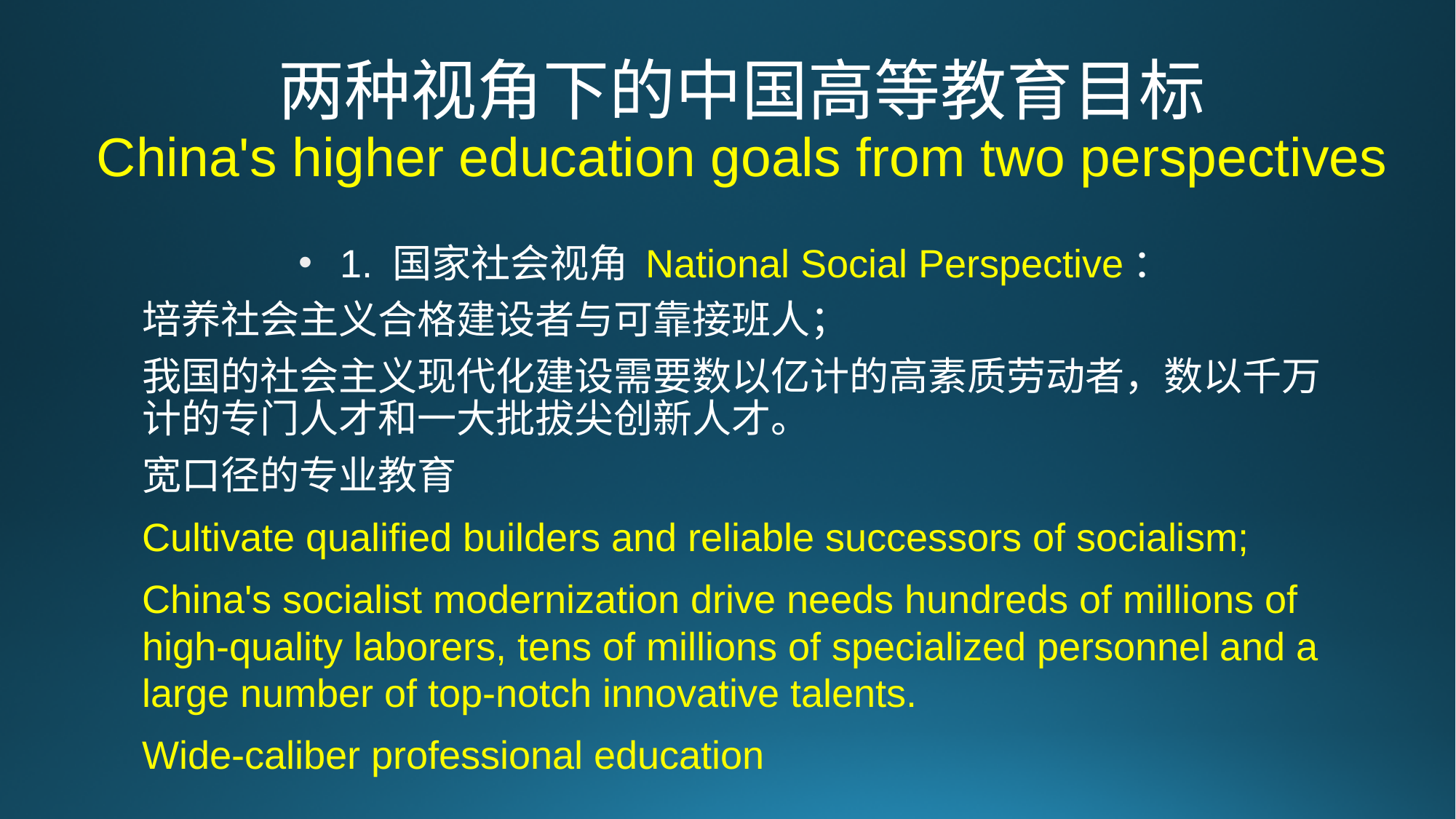

# 两种视角下的中国高等教育目标 China's higher education goals from two perspectives
1. 国家社会视角 National Social Perspective：
培养社会主义合格建设者与可靠接班人；
我国的社会主义现代化建设需要数以亿计的高素质劳动者，数以千万计的专门人才和一大批拔尖创新人才。
宽口径的专业教育
Cultivate qualified builders and reliable successors of socialism;
China's socialist modernization drive needs hundreds of millions of high-quality laborers, tens of millions of specialized personnel and a large number of top-notch innovative talents.
Wide-caliber professional education